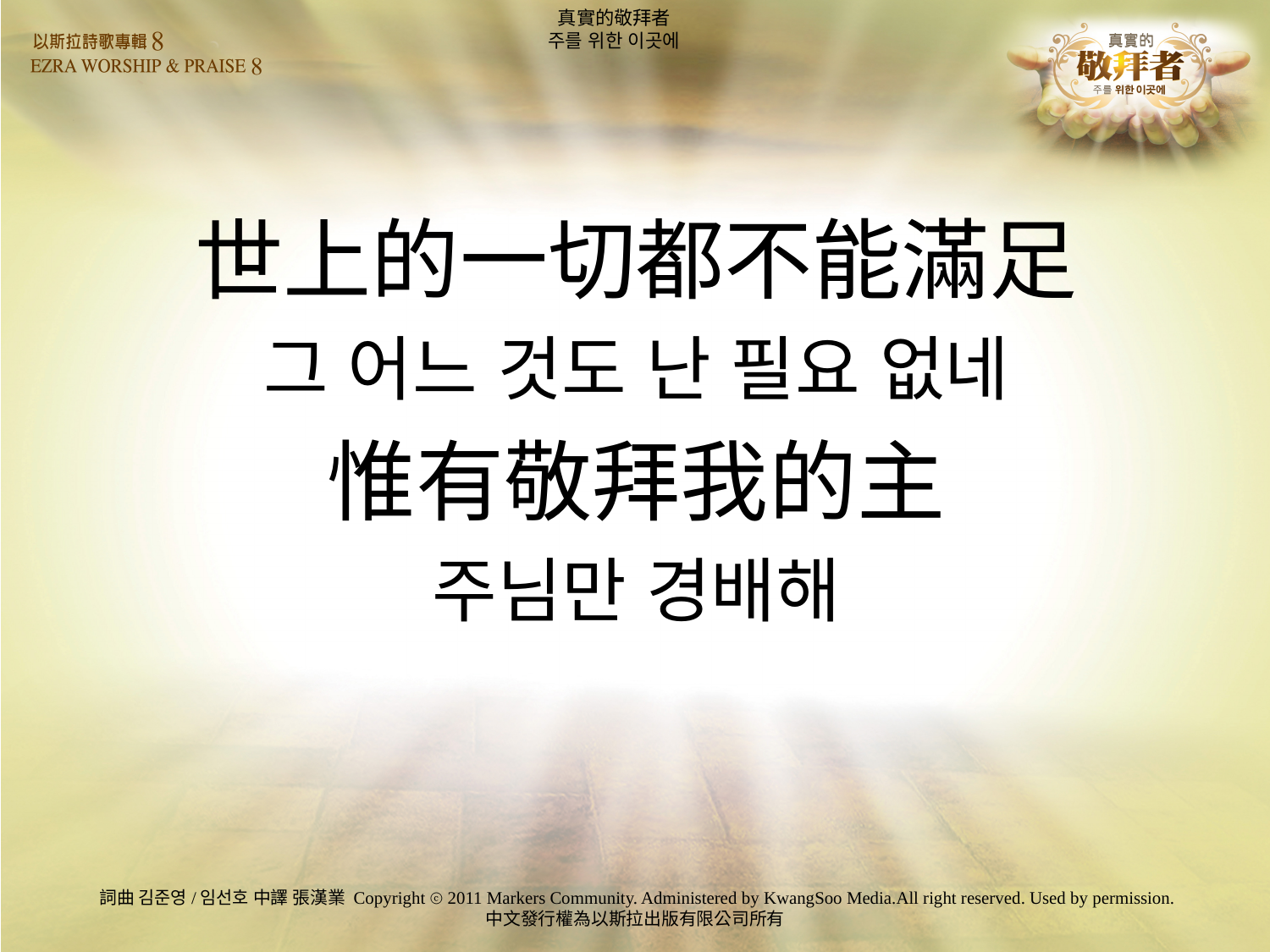

# 真實的敬拜者 주를 위한 이곳에
世上的一切都不能滿足
그 어느 것도 난 필요 없네
惟有敬拜我的主
주님만 경배해

詞曲 김준영/임선호 中譯 張漢業	Copyright ⓒ 2011 Markers Community. Administered by KwangSoo Media.All right reserved. Used by permission.
中文發行權為以斯拉出版有限公司所有